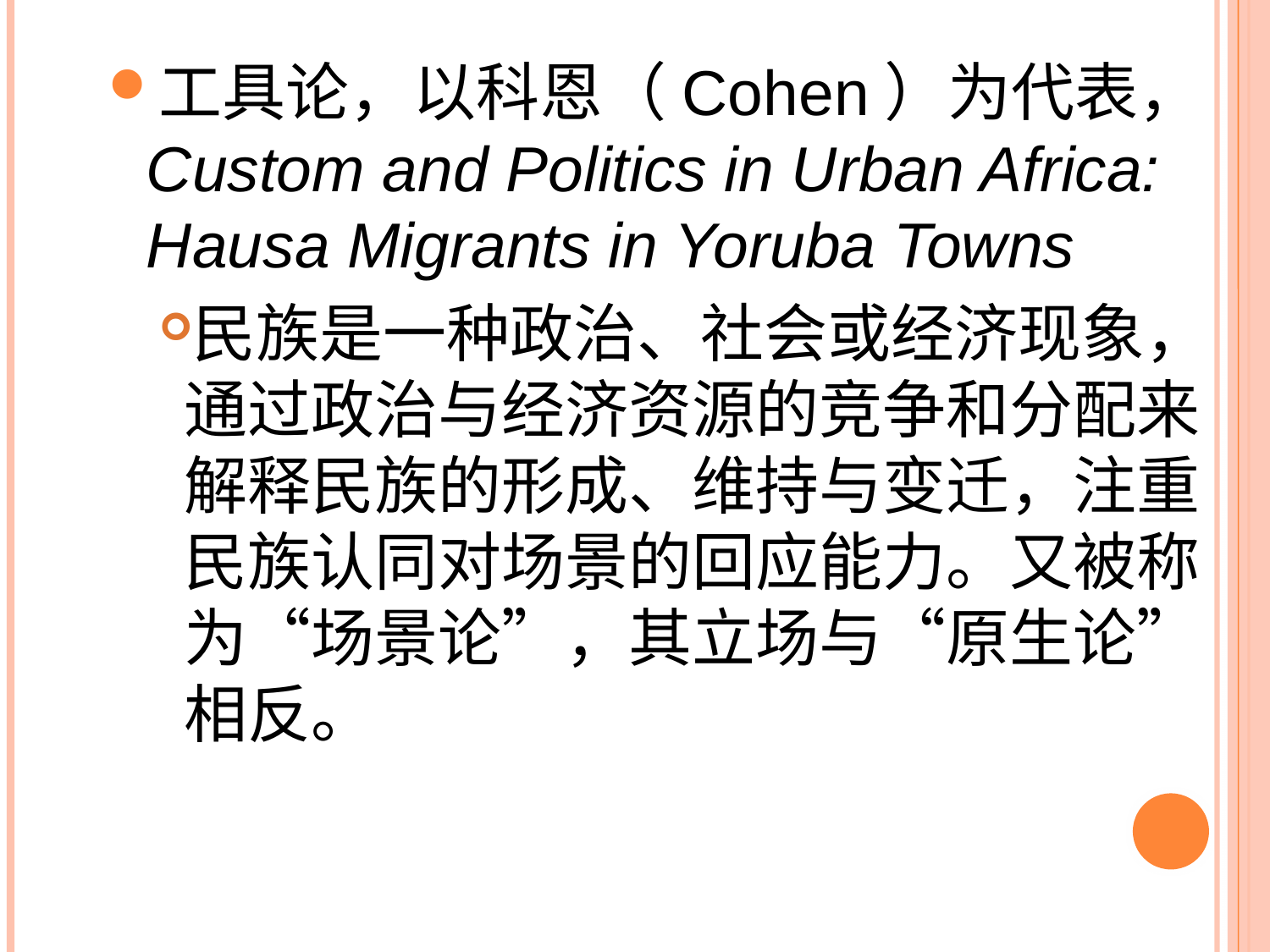

工具论，以科恩（Cohen）为代表，Custom and Politics in Urban Africa: Hausa Migrants in Yoruba Towns
民族是一种政治、社会或经济现象，通过政治与经济资源的竞争和分配来解释民族的形成、维持与变迁，注重民族认同对场景的回应能力。又被称为“场景论”，其立场与“原生论”相反。